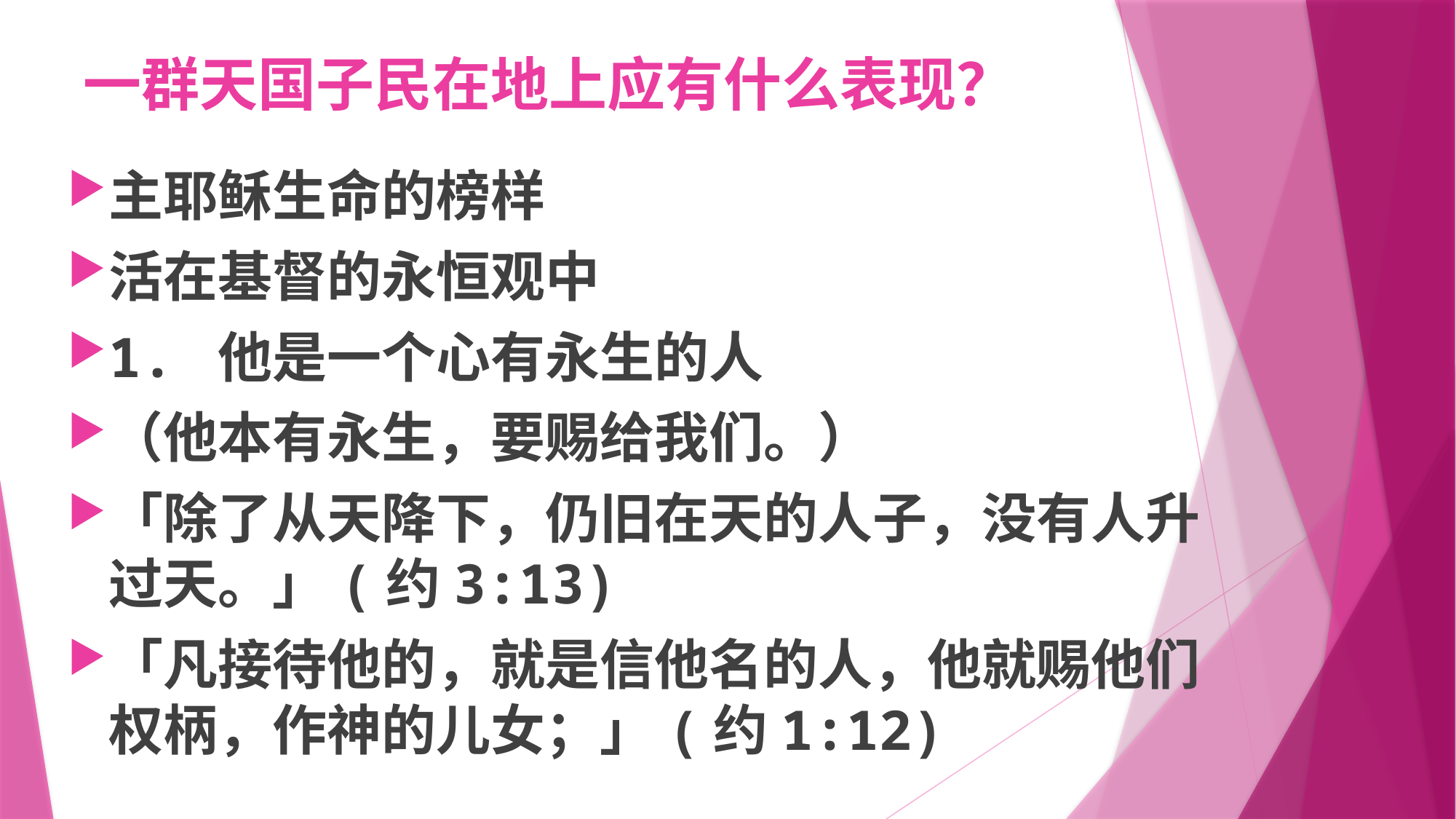

# 一群天国子民在地上应有什么表现？
主耶稣生命的榜样
活在基督的永恒观中
1.	他是一个心有永生的人
（他本有永生，要赐给我们。）
「除了从天降下，仍旧在天的人子，没有人升过天。」(约3:13)
「凡接待他的，就是信他名的人，他就赐他们权柄，作神的儿女；」(约1:12)